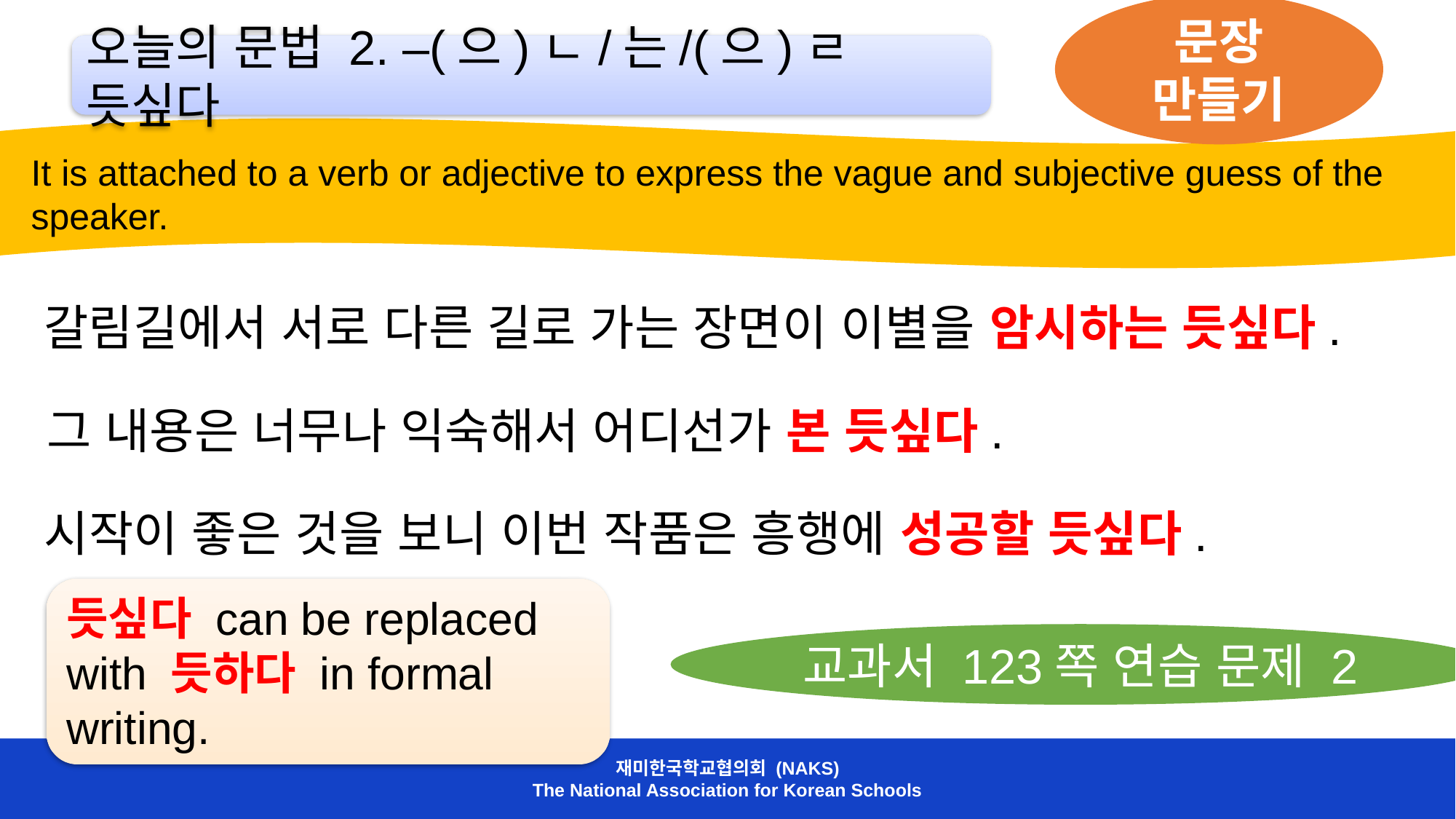

문장 만들기
오늘의 문법 2. –(으)ㄴ/는/(으)ㄹ 듯싶다
  It is attached to a verb or adjective to express the vague and subjective guess of the
  speaker.
갈림길에서 서로 다른 길로 가는 장면이 이별을 암시하는 듯싶다.
그 내용은 너무나 익숙해서 어디선가 본 듯싶다.
시작이 좋은 것을 보니 이번 작품은 흥행에 성공할 듯싶다.
듯싶다 can be replaced with 듯하다 in formal writing.
교과서 123쪽 연습 문제 2
재미한국학교협의회 (NAKS)
The National Association for Korean Schools